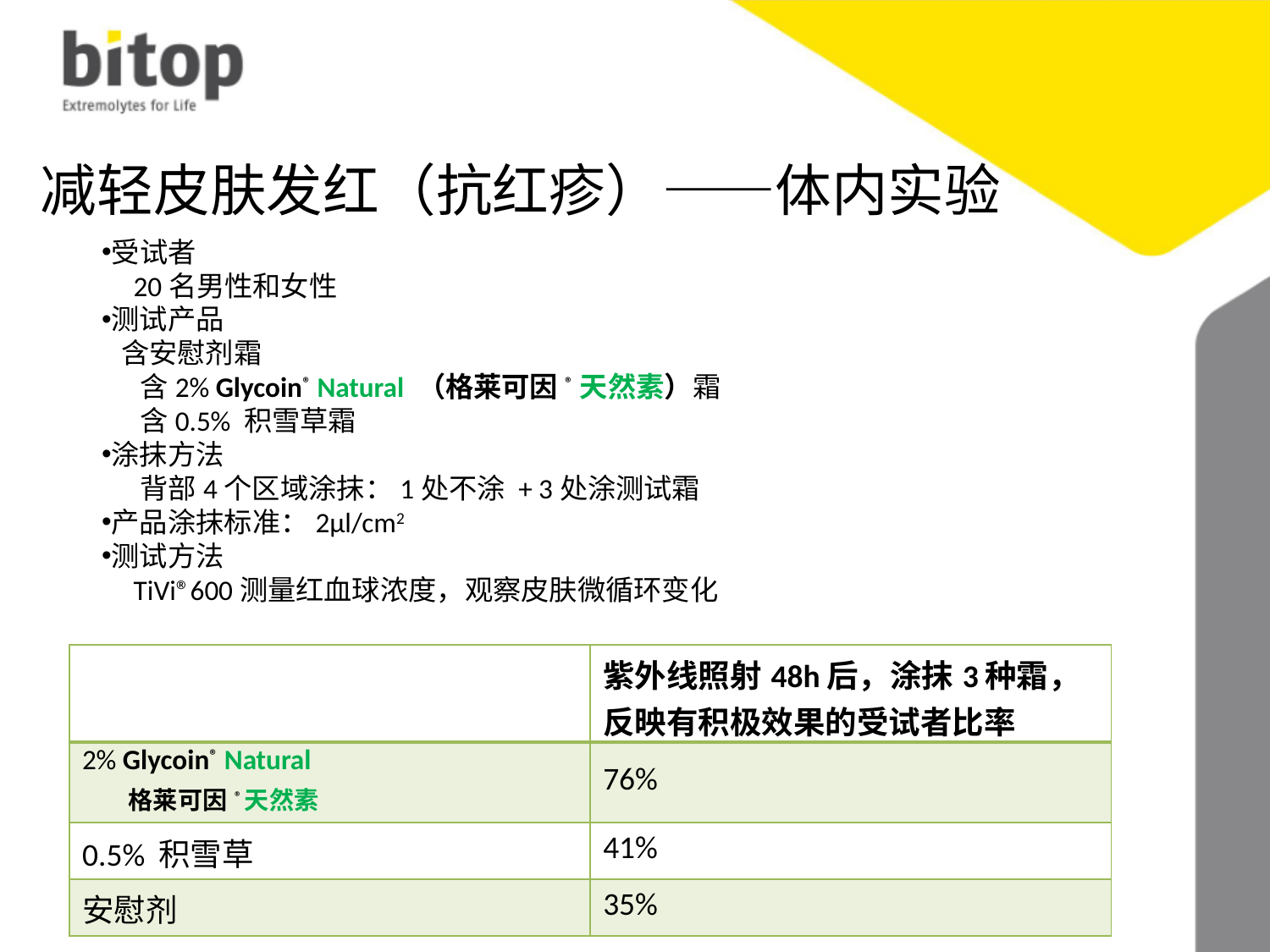

# 减轻皮肤发红（抗红疹）——体内实验
受试者
     20名男性和女性
测试产品
  含安慰剂霜
     含2% Glycoin® Natural （格莱可因®天然素）霜
     含0.5% 积雪草霜
涂抹方法
     背部4个区域涂抹：1处不涂 + 3处涂测试霜
产品涂抹标准：2μl/cm2
测试方法
     TiVi®600测量红血球浓度，观察皮肤微循环变化
|  | 紫外线照射48h后，涂抹3种霜，反映有积极效果的受试者比率 |
| --- | --- |
| 2% Glycoin® Natural 格莱可因®天然素 | 76% |
| 0.5% 积雪草 | 41% |
| 安慰剂 | 35% |